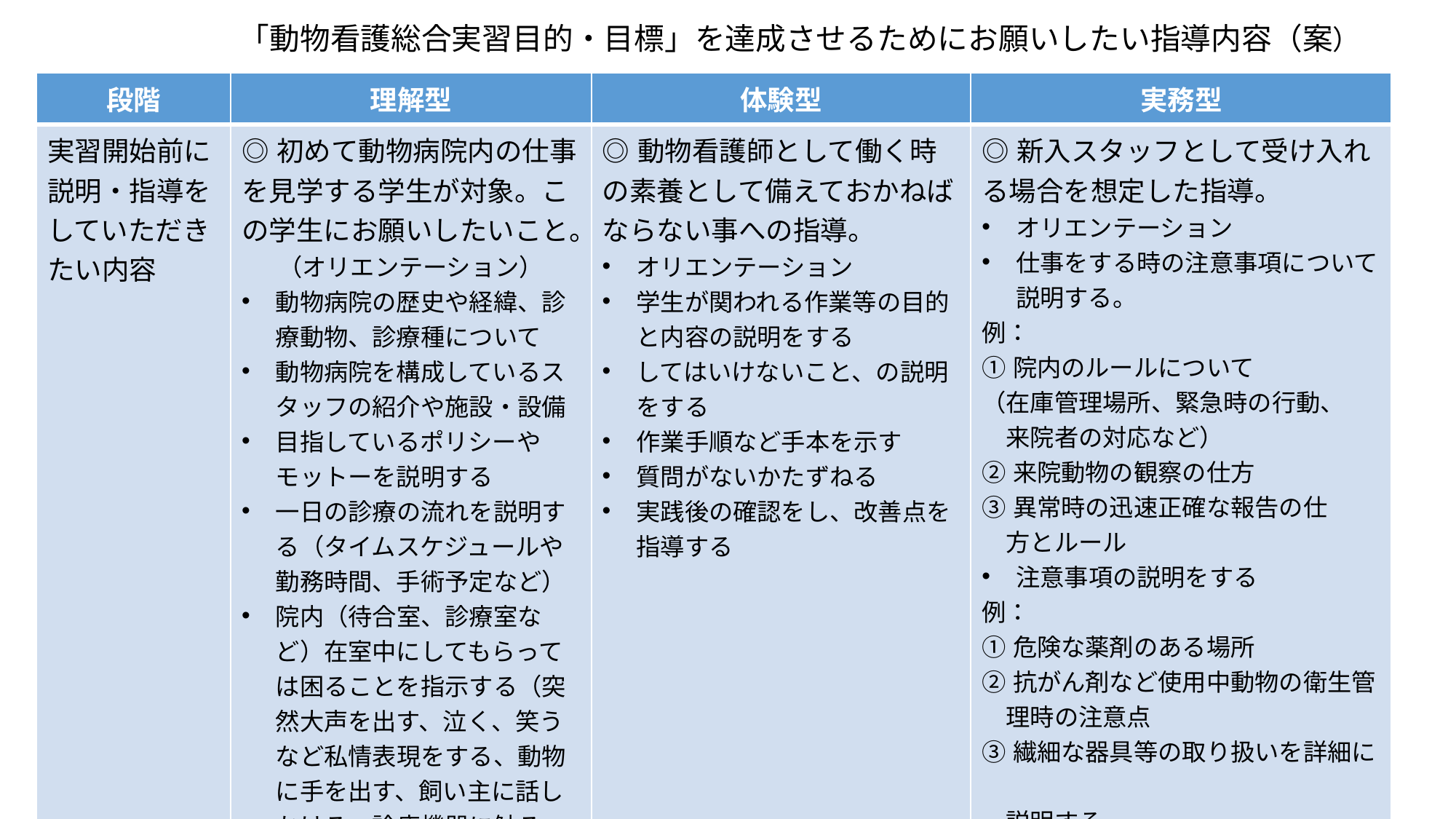

「動物看護総合実習目的・目標」を達成させるためにお願いしたい指導内容（案）
| 段階 | 理解型 | 体験型 | 実務型 |
| --- | --- | --- | --- |
| 実習開始前に説明・指導をしていただきたい内容 | ◎初めて動物病院内の仕事を見学する学生が対象。この学生にお願いしたいこと。 （オリエンテーション） 動物病院の歴史や経緯、診療動物、診療種について 動物病院を構成しているスタッフの紹介や施設・設備 目指しているポリシーやモットーを説明する 一日の診療の流れを説明する（タイムスケジュールや勤務時間、手術予定など） 院内（待合室、診療室など）在室中にしてもらっては困ることを指示する（突然大声を出す、泣く、笑うなど私情表現をする、動物に手を出す、飼い主に話しかける、診療機器に触る、写真を撮るなど） その他（見学説明手順等） | ◎動物看護師として働く時の素養として備えておかねばならない事への指導。 オリエンテーション 学生が関われる作業等の目的と内容の説明をする してはいけないこと、の説明をする 作業手順など手本を示す 質問がないかたずねる 実践後の確認をし、改善点を指導する | ◎新入スタッフとして受け入れる場合を想定した指導。 オリエンテーション 仕事をする時の注意事項について説明する。 例： ①院内のルールについて （在庫管理場所、緊急時の行動、 　来院者の対応など） ②来院動物の観察の仕方 ③異常時の迅速正確な報告の仕 　方とルール 注意事項の説明をする 例： ①危険な薬剤のある場所 ②抗がん剤など使用中動物の衛生管 　理時の注意点 ③繊細な器具等の取り扱いを詳細に　 　説明する ④入院動物の性格や体調により、扱 　いを指示する ⑤外来者への対応について。飼い主、 　業者など。 |